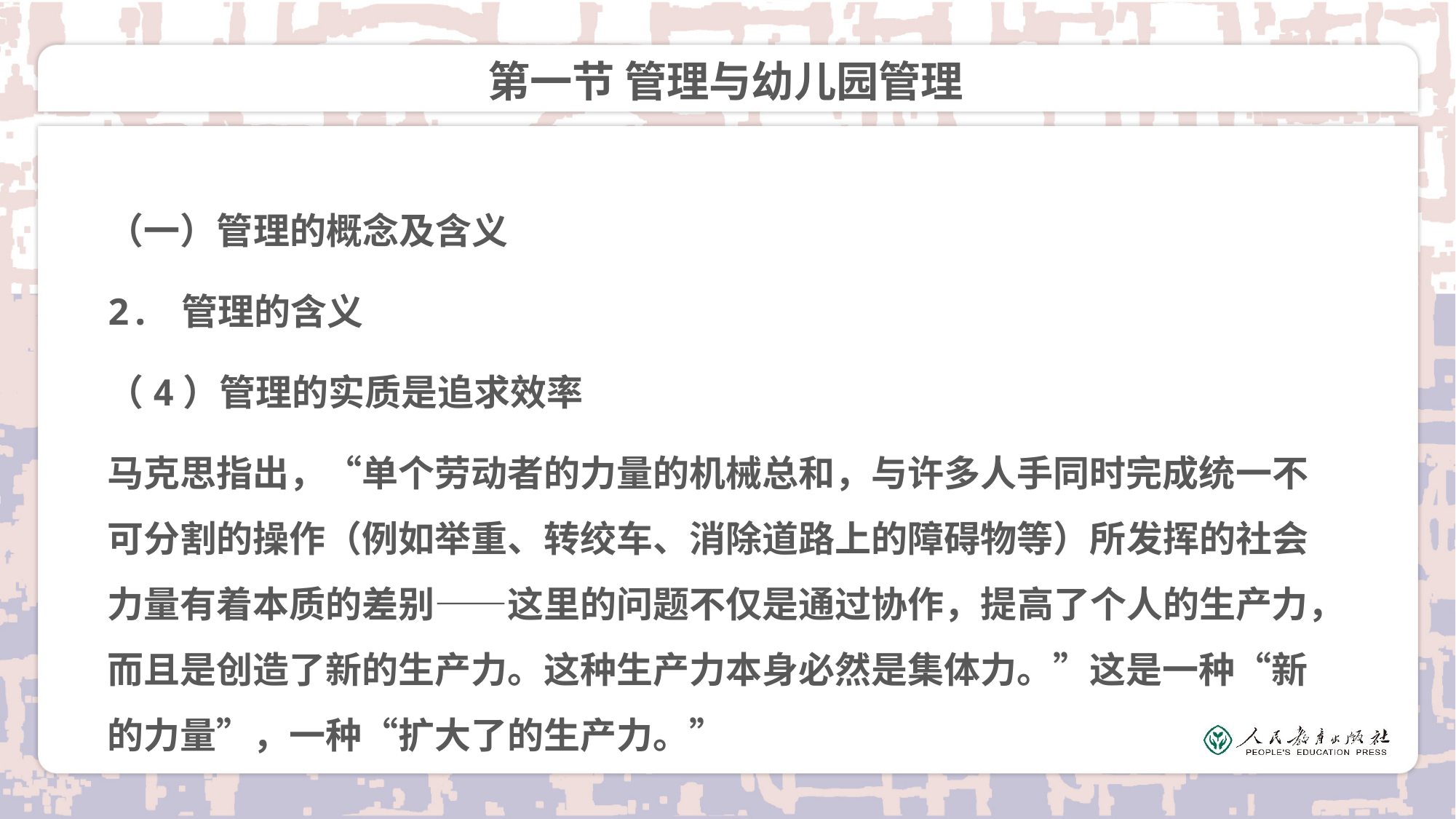

# 第一节 管理与幼儿园管理
（一）管理的概念及含义
2. 管理的含义
（4）管理的实质是追求效率
马克思指出，“单个劳动者的力量的机械总和，与许多人手同时完成统一不可分割的操作（例如举重、转绞车、消除道路上的障碍物等）所发挥的社会力量有着本质的差别——这里的问题不仅是通过协作，提高了个人的生产力，而且是创造了新的生产力。这种生产力本身必然是集体力。”这是一种“新的力量”，一种“扩大了的生产力。”